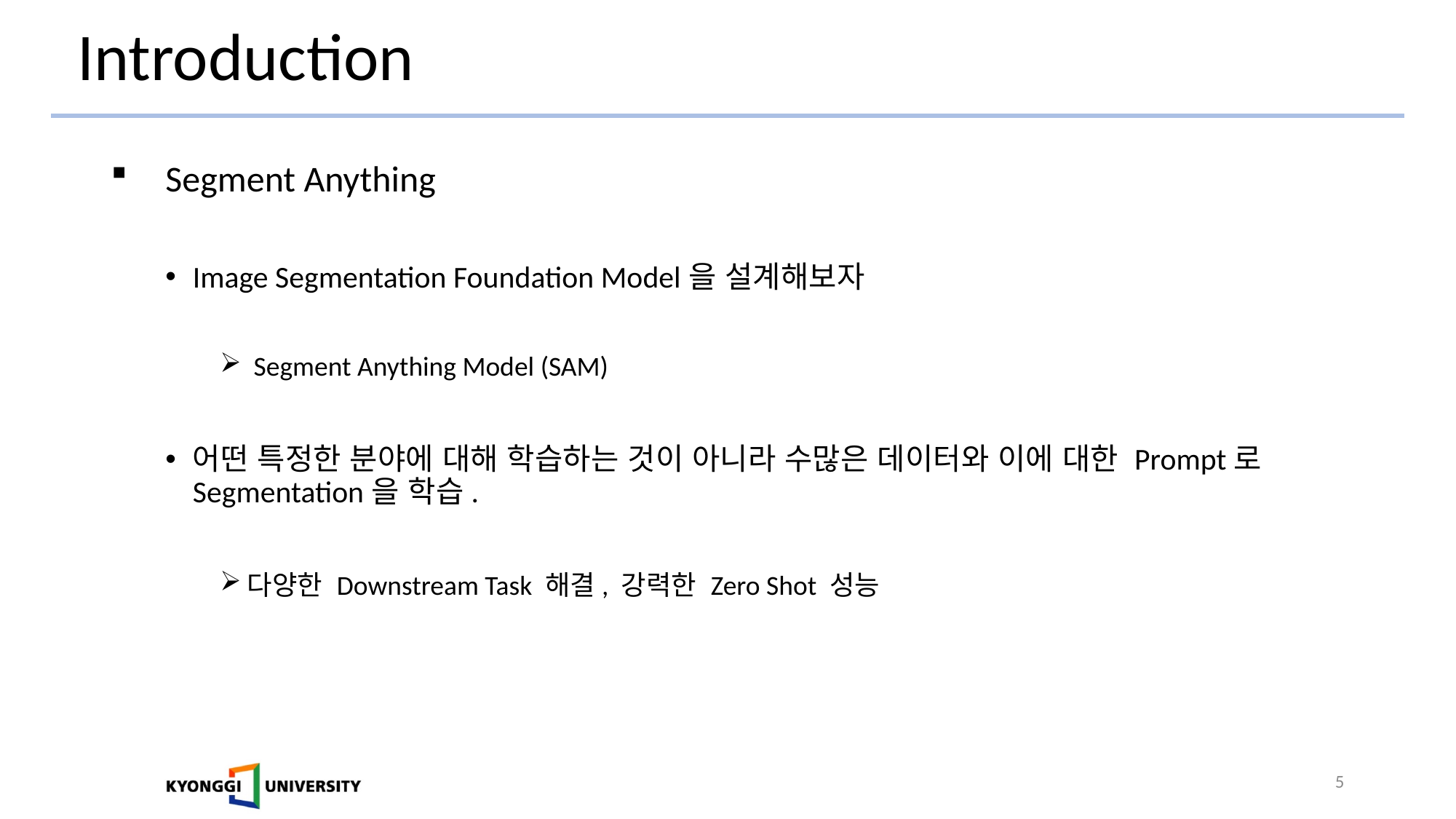

# Introduction
Segment Anything

Image Segmentation Foundation Model을 설계해보자

 Segment Anything Model (SAM)

어떤 특정한 분야에 대해 학습하는 것이 아니라 수많은 데이터와 이에 대한 Prompt로 Segmentation을 학습.

다양한 Downstream Task 해결, 강력한 Zero Shot 성능
5